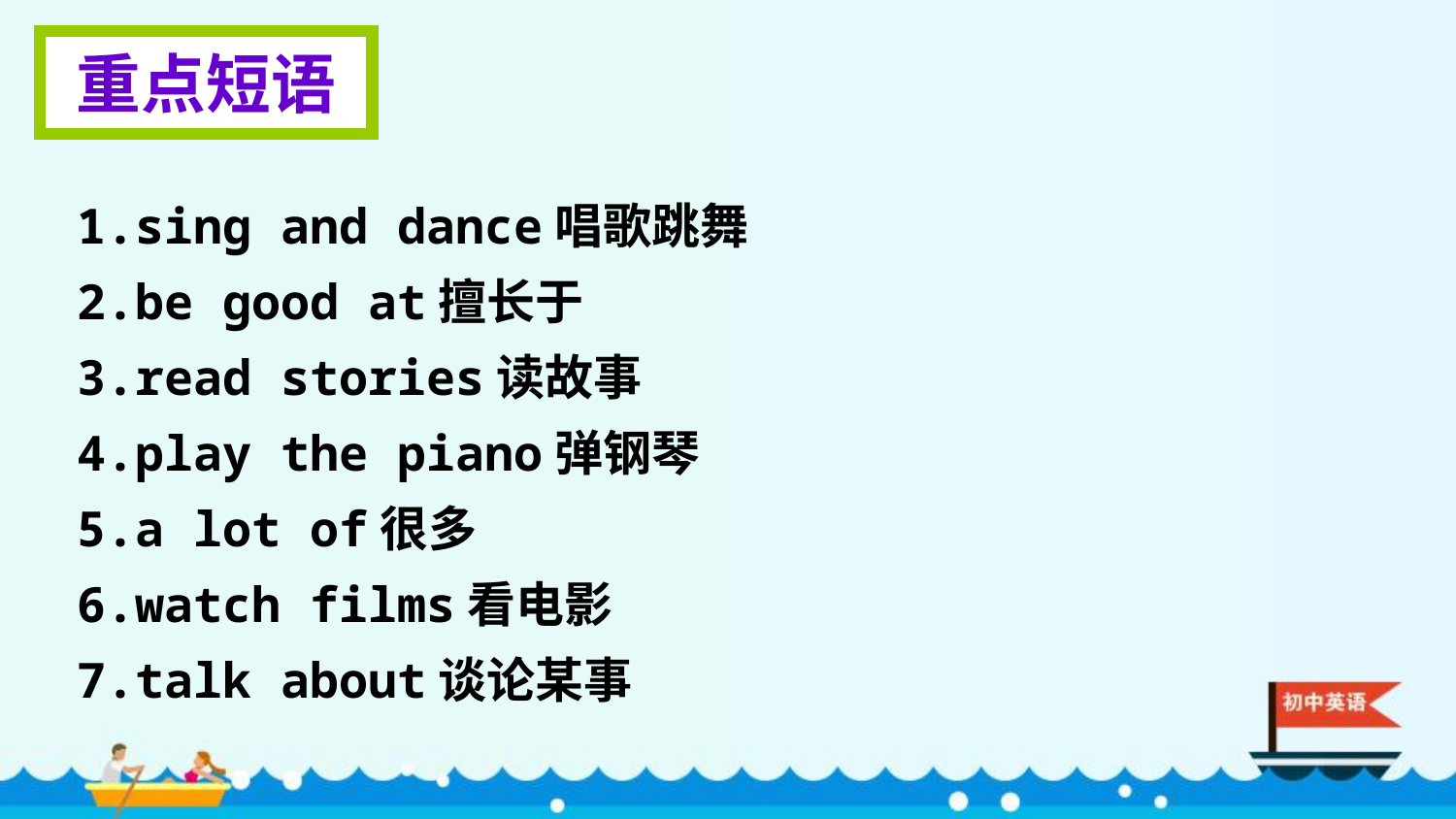

重点短语
1.sing and dance唱歌跳舞
2.be good at擅长于
3.read stories读故事
4.play the piano弹钢琴
5.a lot of很多
6.watch films看电影
7.talk about谈论某事